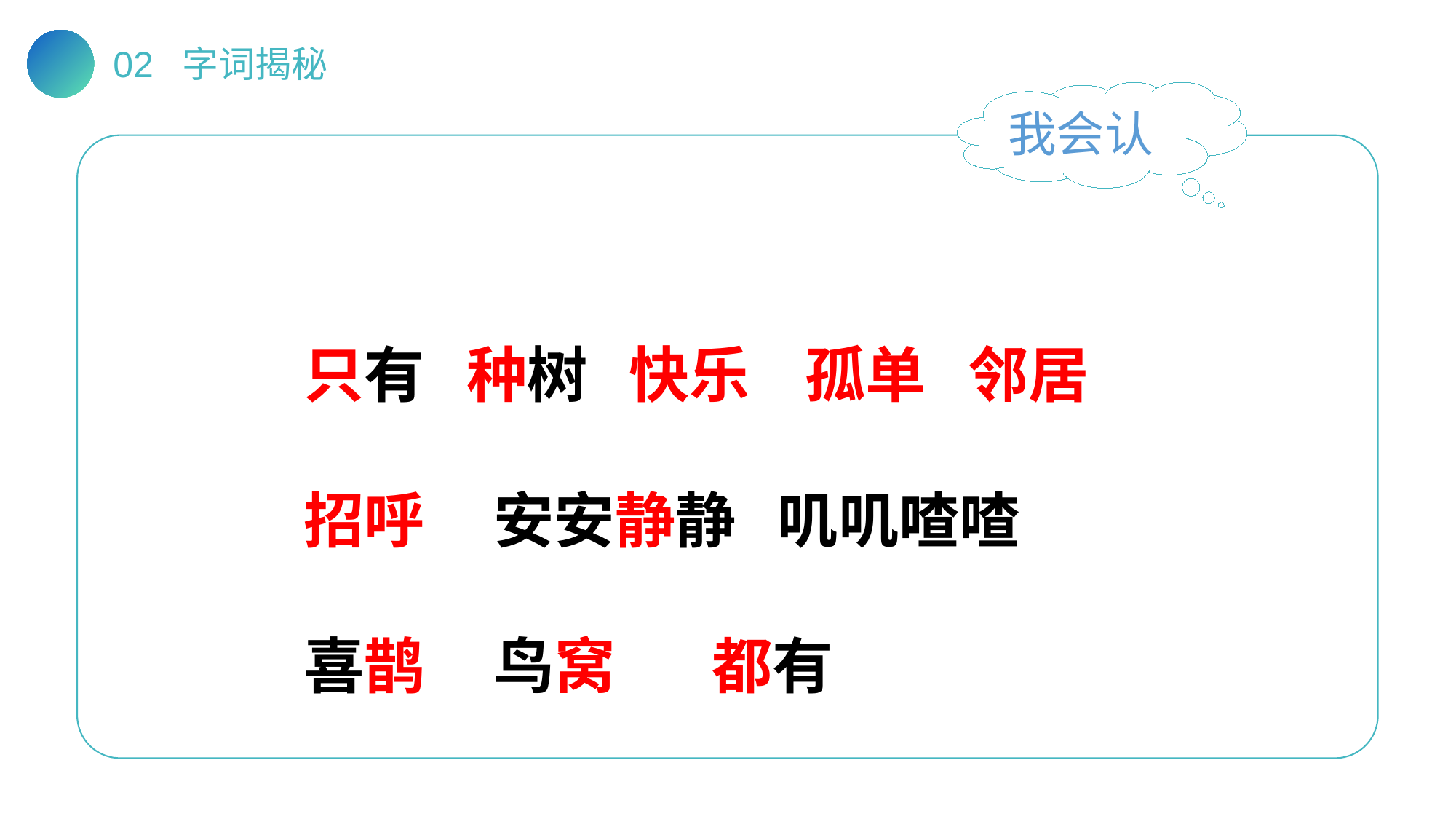

02  字词揭秘
我会认

只有   种树   快乐    孤单   邻居
招呼     安安静静   叽叽喳喳
喜鹊     鸟窝       都有